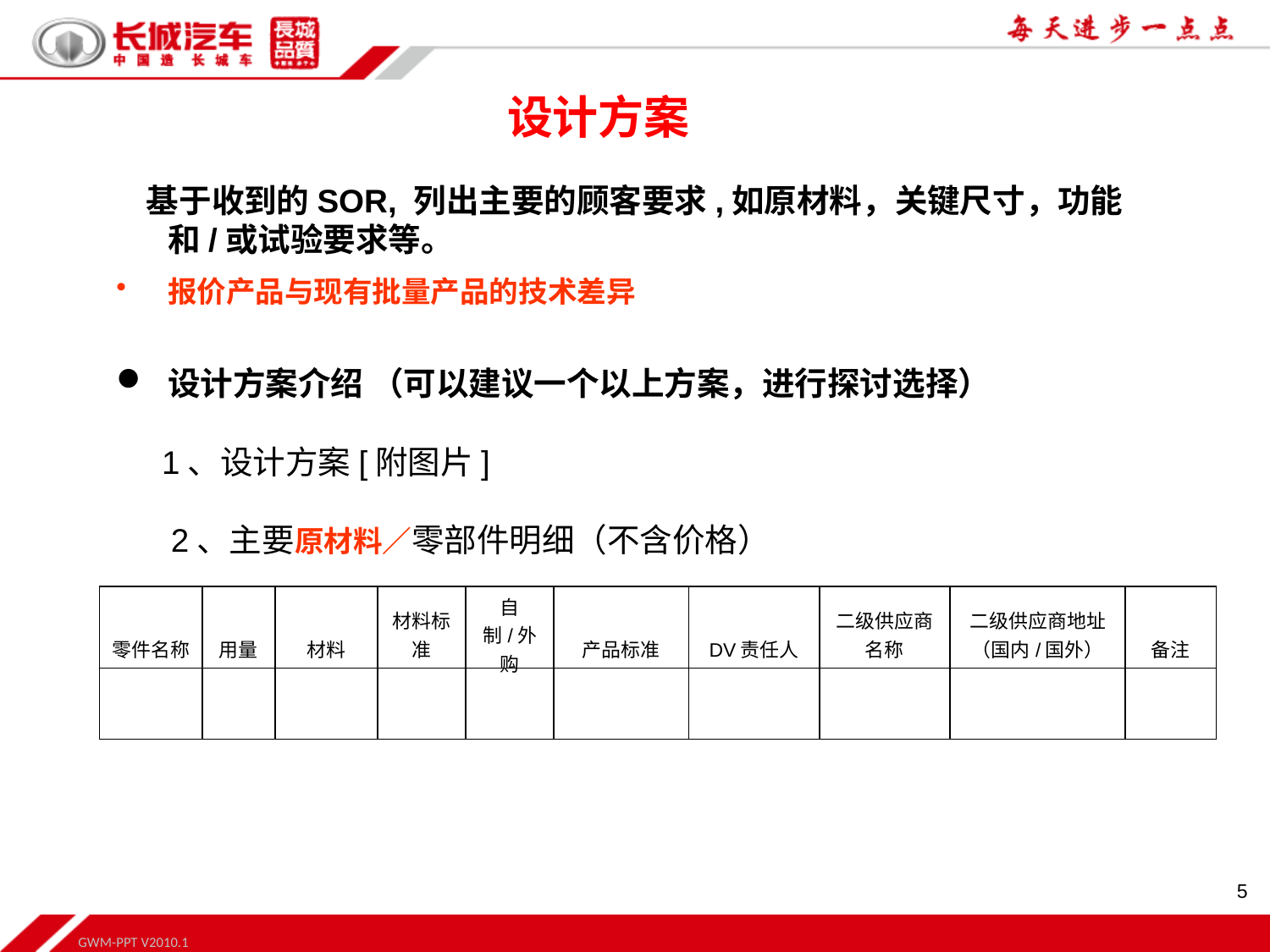

设计方案
   基于收到的SOR, 列出主要的顾客要求,如原材料，关键尺寸，功能和/或试验要求等。
报价产品与现有批量产品的技术差异

设计方案介绍 （可以建议一个以上方案，进行探讨选择）

     1、设计方案[附图片]

      2、主要原材料／零部件明细（不含价格）
| 零件名称 | 用量 | 材料 | 材料标准 | 自制/外购 | 产品标准 | DV责任人 | 二级供应商名称 | 二级供应商地址（国内/国外） | 备注 |
| --- | --- | --- | --- | --- | --- | --- | --- | --- | --- |
|  |  |  |  |  |  |  |  |  |  |
5